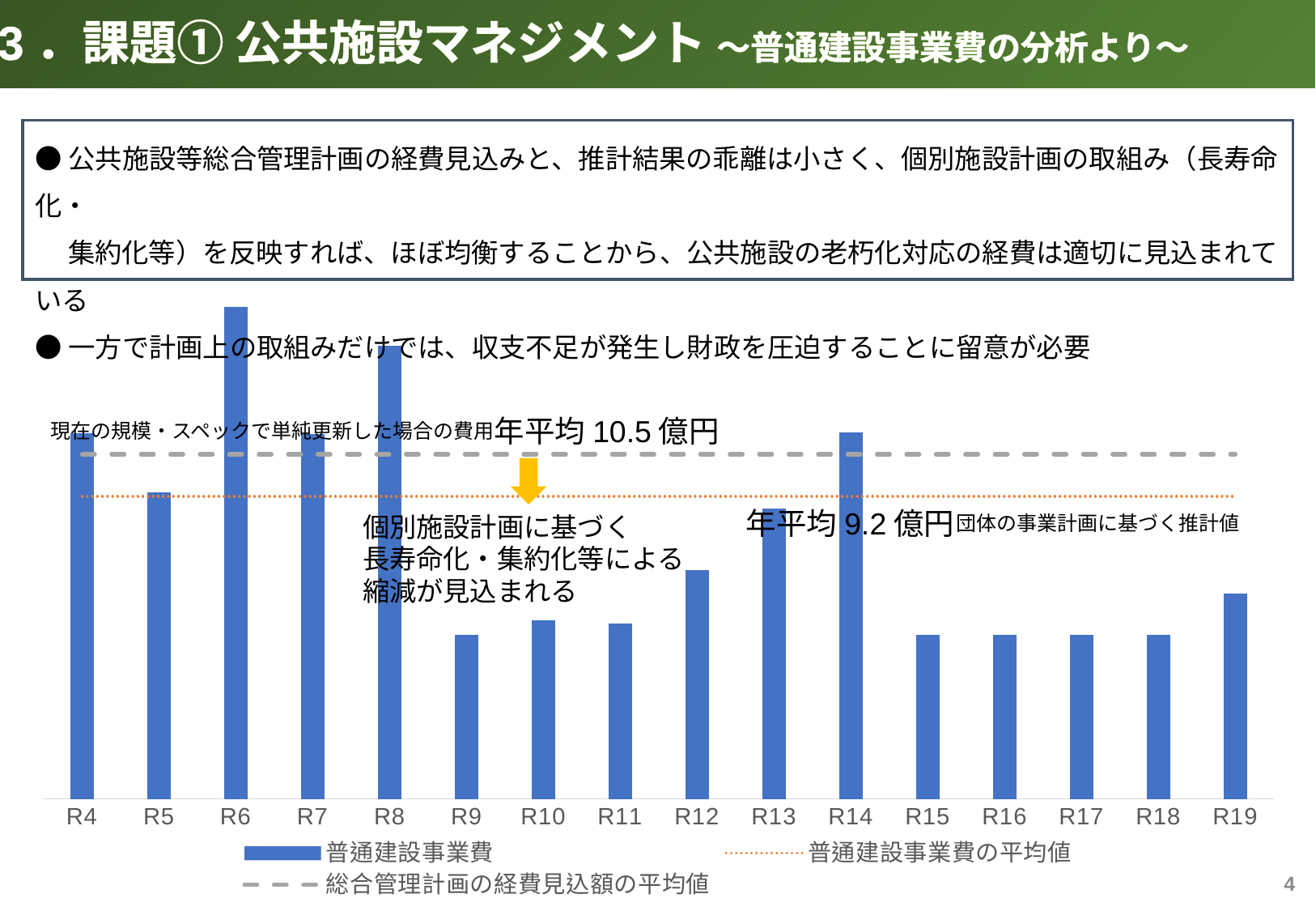

3．課題① 公共施設マネジメント ～普通建設事業費の分析より～

●公共施設等総合管理計画の経費見込みと、推計結果の乖離は小さく、個別施設計画の取組み（長寿命化・
　 集約化等）を反映すれば、ほぼ均衡することから、公共施設の老朽化対応の経費は適切に見込まれている
●一方で計画上の取組みだけでは、収支不足が発生し財政を圧迫することに留意が必要

### Chart

| Category | 普通建設事業費 | 普通建設事業費の平均値 | 総合管理計画の経費見込額の平均値 |
|---|---|---|---|
| R4 | 1113.0 | 921.6666666666666 | 1050.0 |
| R5 | 935.0 | 921.6666666666666 | 1050.0 |
| R6 | 3495.0 | 921.6666666666666 | 1050.0 |
| R7 | 1112.0 | 921.6666666666666 | 1050.0 |
| R8 | 1381.0 | 921.6666666666666 | 1050.0 |
| R9 | 500.0 | 921.6666666666666 | 1050.0 |
| R10 | 545.0 | 921.6666666666666 | 1050.0 |
| R11 | 535.0 | 921.6666666666666 | 1050.0 |
| R12 | 696.0 | 921.6666666666666 | 1050.0 |
| R13 | 885.0 | 921.6666666666666 | 1050.0 |
| R14 | 1116.0 | 921.6666666666666 | 1050.0 |
| R15 | 500.0 | 921.6666666666666 | 1050.0 |
| R16 | 500.0 | 921.6666666666666 | 1050.0 |
| R17 | 500.0 | 921.6666666666666 | 1050.0 |
| R18 | 500.0 | 921.6666666666666 | 1050.0 |
| R19 | 625.0 | 921.6666666666666 | 1050.0 |
年平均10.5億円
現在の規模・スペックで単純更新した場合の費用
年平均9.2億円
個別施設計画に基づく
長寿命化・集約化等による
縮減が見込まれる
団体の事業計画に基づく推計値
4